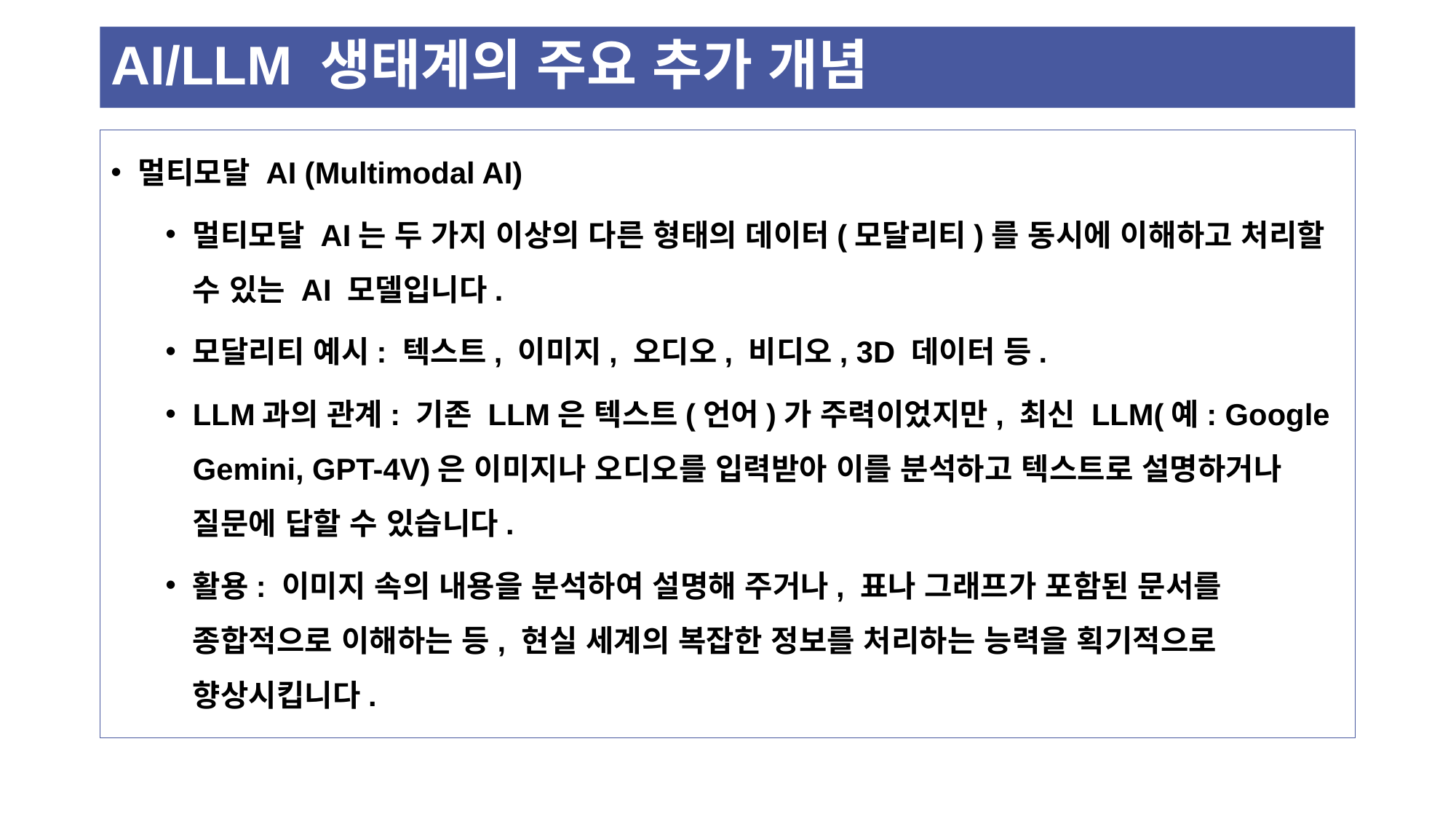

# AI/LLM 생태계의 주요 추가 개념
멀티모달 AI (Multimodal AI)
멀티모달 AI는 두 가지 이상의 다른 형태의 데이터(모달리티)를 동시에 이해하고 처리할 수 있는 AI 모델입니다.
모달리티 예시: 텍스트, 이미지, 오디오, 비디오, 3D 데이터 등.
LLM과의 관계: 기존 LLM은 텍스트(언어)가 주력이었지만, 최신 LLM(예: Google Gemini, GPT-4V)은 이미지나 오디오를 입력받아 이를 분석하고 텍스트로 설명하거나 질문에 답할 수 있습니다.
활용: 이미지 속의 내용을 분석하여 설명해 주거나, 표나 그래프가 포함된 문서를 종합적으로 이해하는 등, 현실 세계의 복잡한 정보를 처리하는 능력을 획기적으로 향상시킵니다.